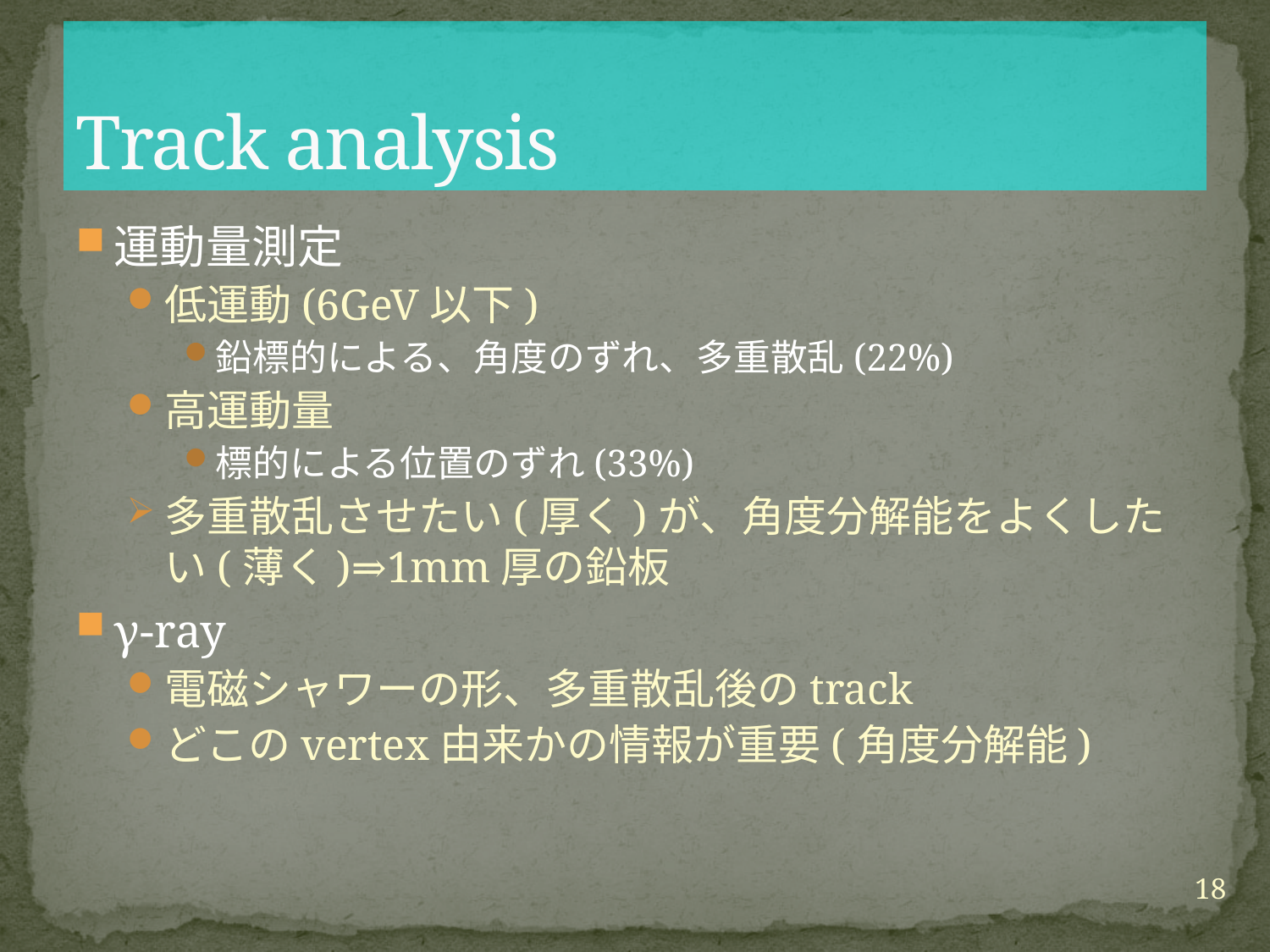

# Track analysis
運動量測定
低運動(6GeV以下)
鉛標的による、角度のずれ、多重散乱(22%)
高運動量
標的による位置のずれ(33%)
多重散乱させたい(厚く)が、角度分解能をよくしたい(薄く)⇒1mm厚の鉛板
γ-ray
電磁シャワーの形、多重散乱後のtrack
どこのvertex由来かの情報が重要(角度分解能)

18